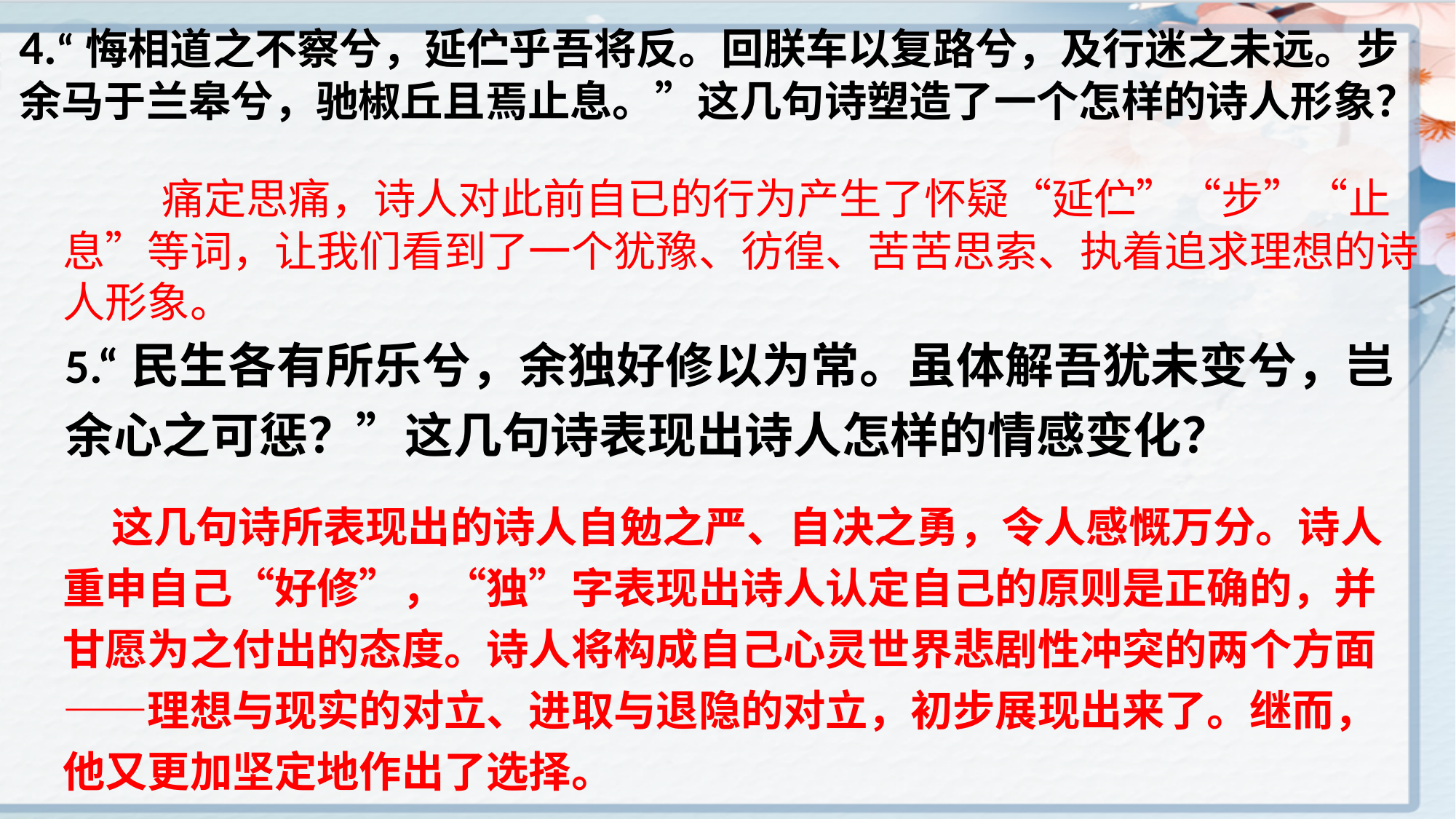

4.“悔相道之不察兮，延伫乎吾将反。回朕车以复路兮，及行迷之未远。步余马于兰皋兮，驰椒丘且焉止息。”这几句诗塑造了一个怎样的诗人形象？
        痛定思痛，诗人对此前自已的行为产生了怀疑“延伫”“步”“止息”等词，让我们看到了一个犹豫、彷徨、苦苦思索、执着追求理想的诗人形象。
5.“民生各有所乐兮，余独好修以为常。虽体解吾犹未变兮，岂余心之可惩？”这几句诗表现出诗人怎样的情感变化？
    这几句诗所表现出的诗人自勉之严、自决之勇，令人感慨万分。诗人重申自己“好修”，“独”字表现出诗人认定自己的原则是正确的，并甘愿为之付出的态度。诗人将构成自己心灵世界悲剧性冲突的两个方面——理想与现实的对立、进取与退隐的对立，初步展现出来了。继而，他又更加坚定地作出了选择。